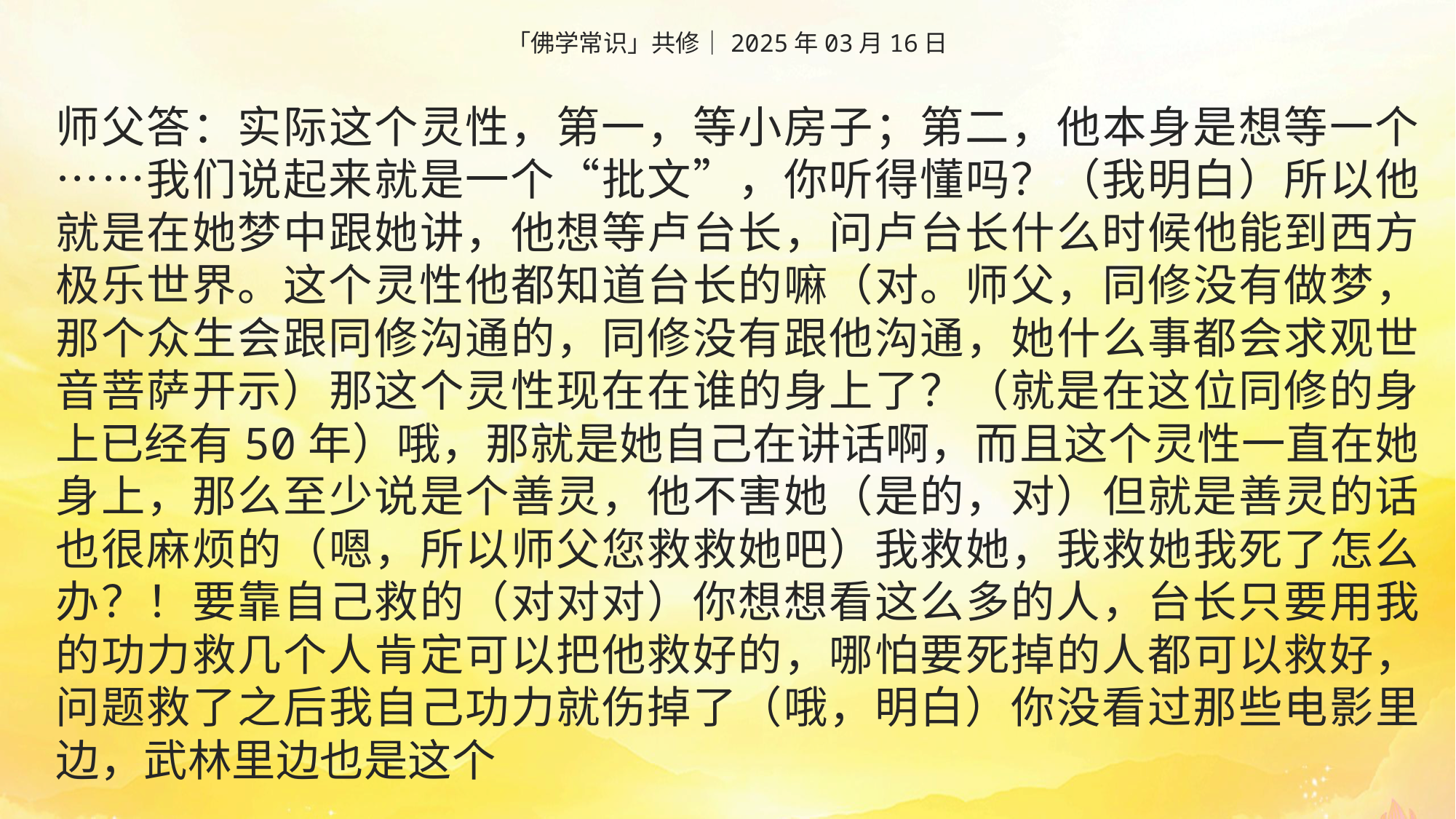

「佛学常识」共修｜2025年03月16日
师父答：实际这个灵性，第一，等小房子；第二，他本身是想等一个……我们说起来就是一个“批文”，你听得懂吗？（我明白）所以他就是在她梦中跟她讲，他想等卢台长，问卢台长什么时候他能到西方极乐世界。这个灵性他都知道台长的嘛（对。师父，同修没有做梦，那个众生会跟同修沟通的，同修没有跟他沟通，她什么事都会求观世音菩萨开示）那这个灵性现在在谁的身上了？（就是在这位同修的身上已经有50年）哦，那就是她自己在讲话啊，而且这个灵性一直在她身上，那么至少说是个善灵，他不害她（是的，对）但就是善灵的话也很麻烦的（嗯，所以师父您救救她吧）我救她，我救她我死了怎么办？！要靠自己救的（对对对）你想想看这么多的人，台长只要用我的功力救几个人肯定可以把他救好的，哪怕要死掉的人都可以救好，问题救了之后我自己功力就伤掉了（哦，明白）你没看过那些电影里边，武林里边也是这个